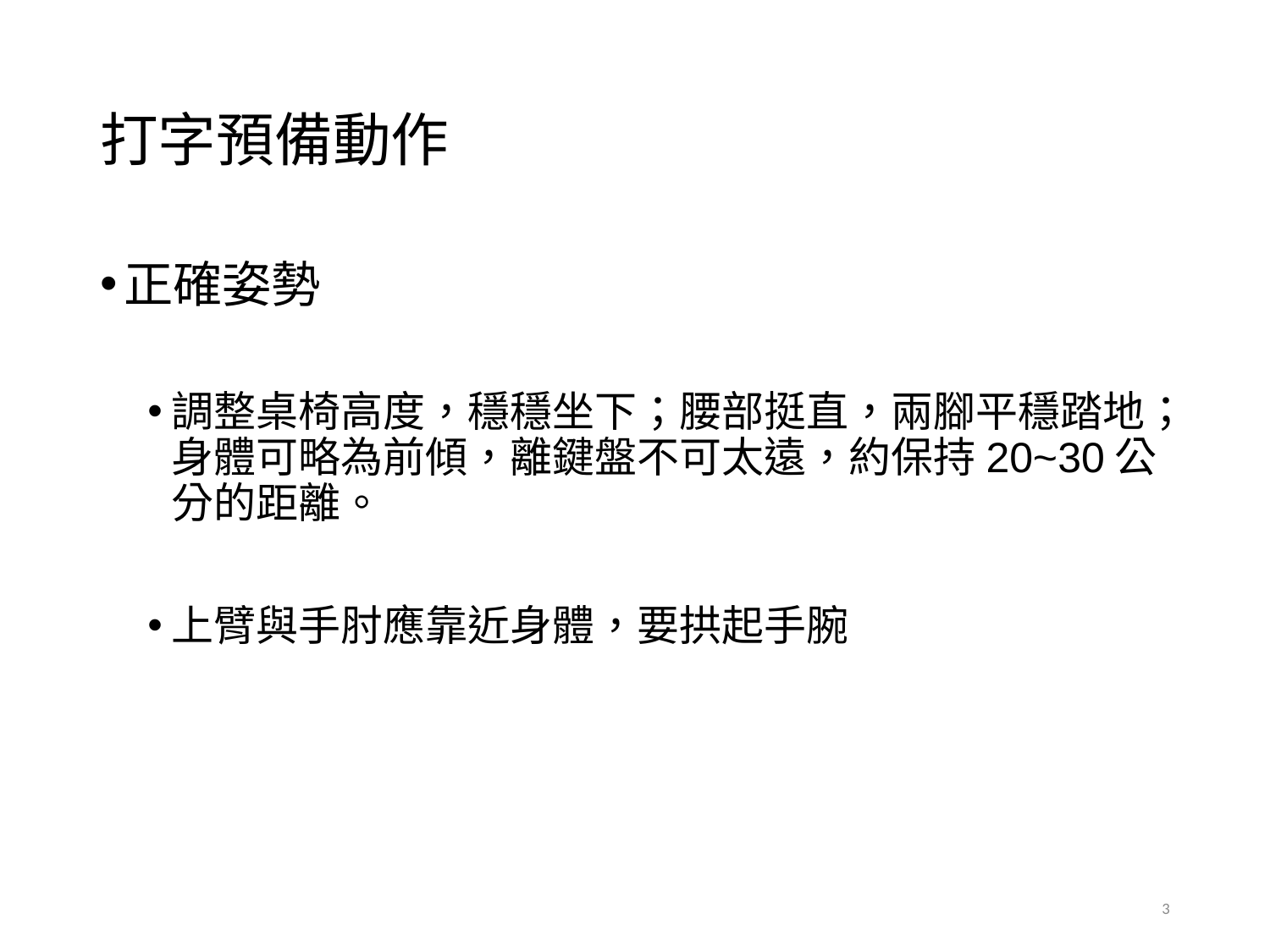

# 打字預備動作
正確姿勢

調整桌椅高度，穩穩坐下；腰部挺直，兩腳平穩踏地；身體可略為前傾，離鍵盤不可太遠，約保持20~30公分的距離。

上臂與手肘應靠近身體，要拱起手腕
3